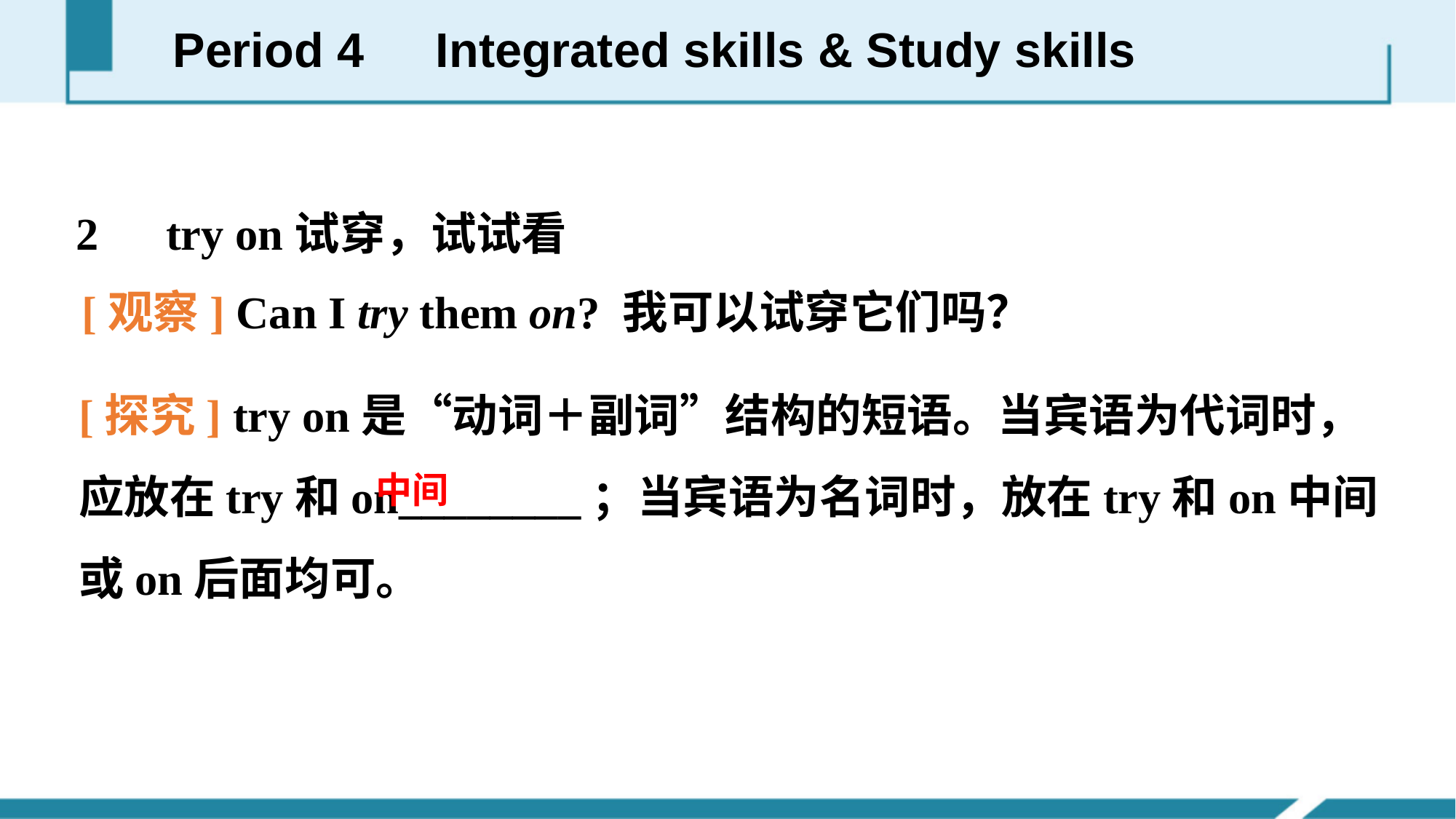

Period 4　Integrated skills & Study skills
2　try on试穿，试试看
[观察] Can I try them on? 我可以试穿它们吗？
[探究] try on是“动词＋副词”结构的短语。当宾语为代词时，应放在try和on________；当宾语为名词时，放在try和on中间或on后面均可。
中间